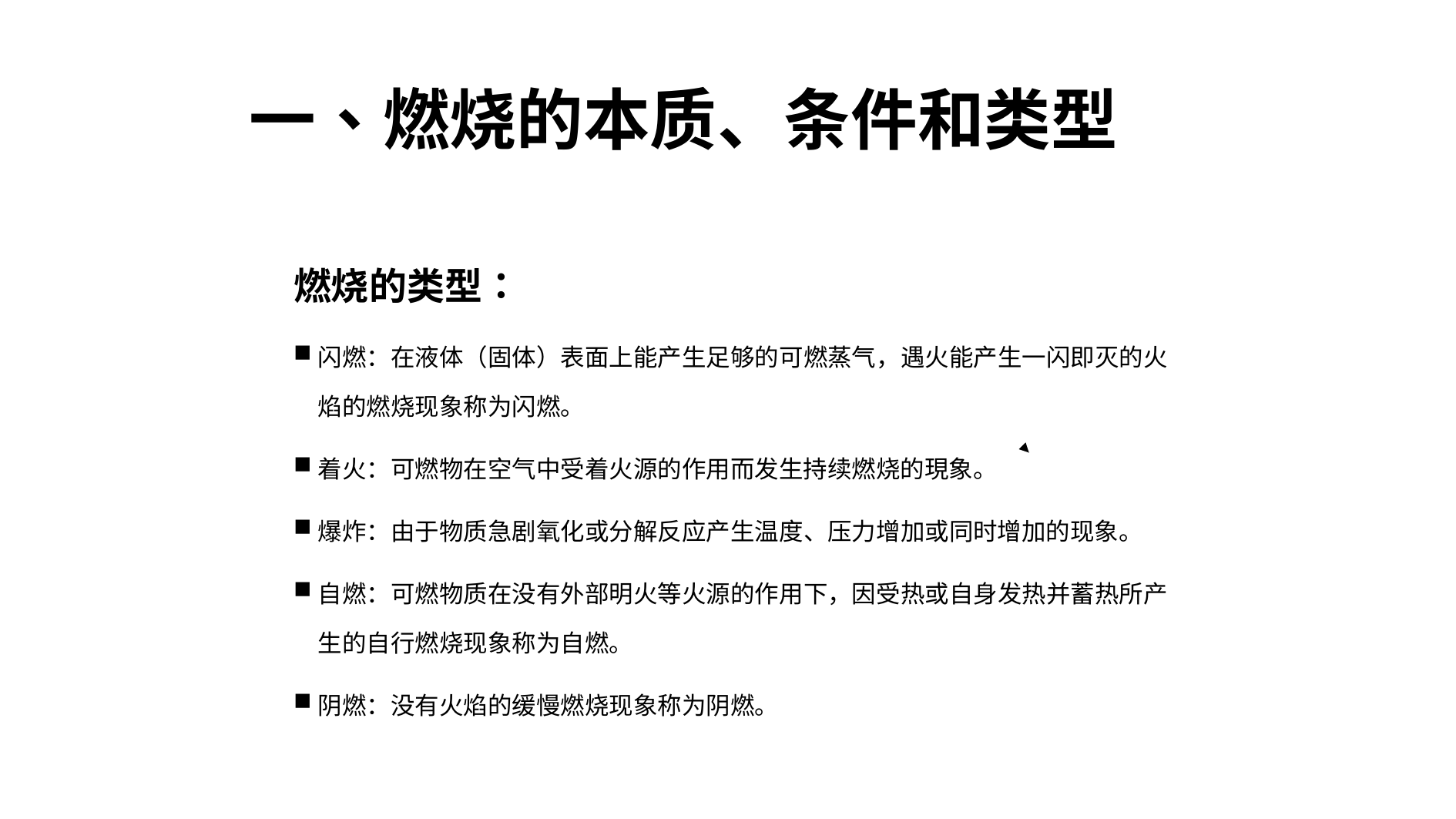

一、燃烧的本质、条件和类型
燃烧的类型：
闪燃：在液体（固体）表面上能产生足够的可燃蒸气，遇火能产生一闪即灭的火焰的燃烧现象称为闪燃。
着火：可燃物在空气中受着火源的作用而发生持续燃烧的現象。
爆炸：由于物质急剧氧化或分解反应产生温度、压力增加或同时增加的现象。
自燃：可燃物质在没有外部明火等火源的作用下，因受热或自身发热并蓄热所产生的自行燃烧现象称为自燃。
阴燃：没有火焰的缓慢燃烧现象称为阴燃。